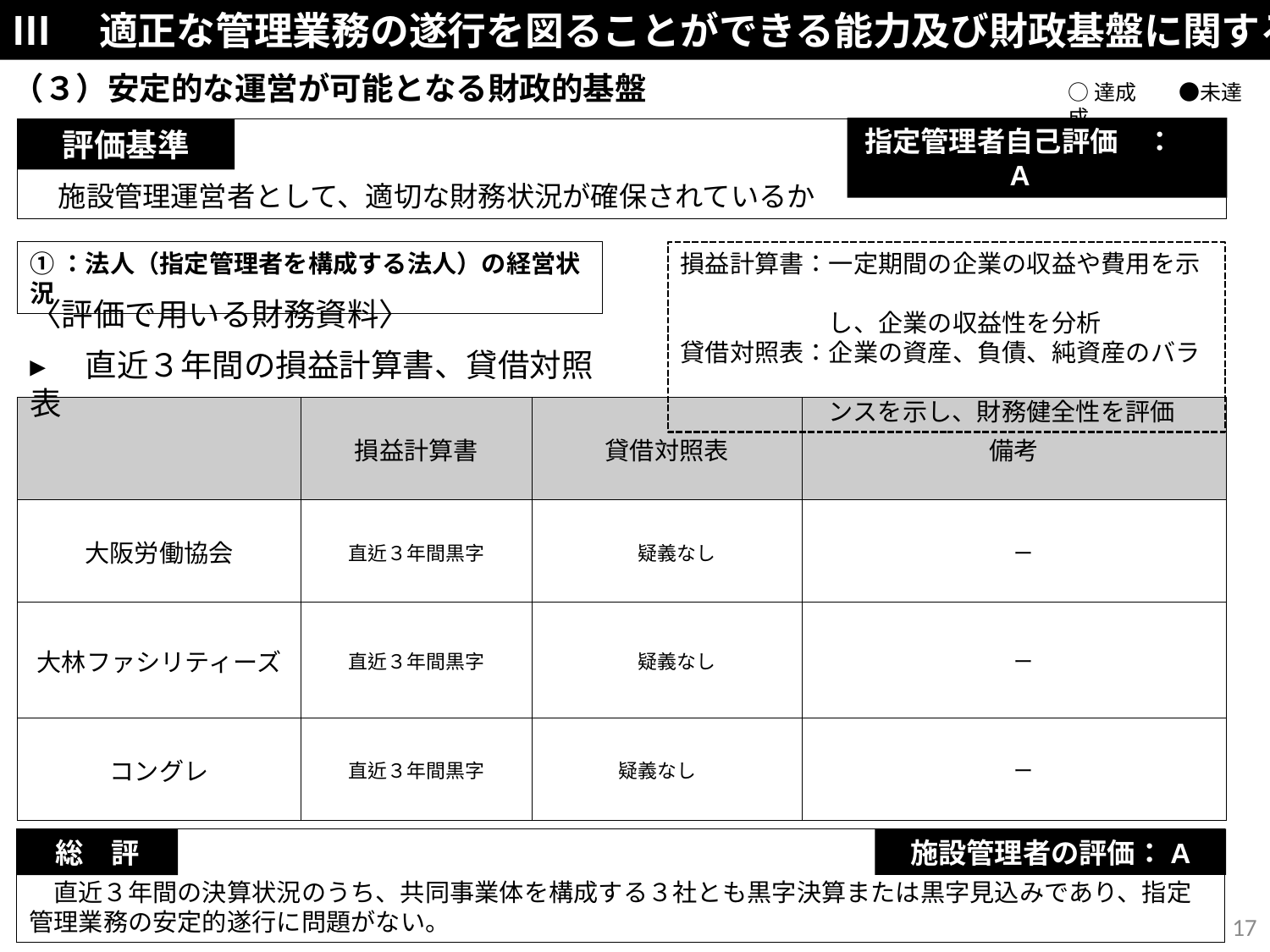

Ⅲ　適正な管理業務の遂行を図ることができる能力及び財政基盤に関する項目
（３）安定的な運営が可能となる財政的基盤
○達成　　●未達成
指定管理者自己評価　：　A

　施設管理運営者として、適切な財務状況が確保されているか
評価基準
①：法人（指定管理者を構成する法人）の経営状況
損益計算書：一定期間の企業の収益や費用を示
　　　　　　し、企業の収益性を分析
貸借対照表：企業の資産、負債、純資産のバラ
　　　　　　ンスを示し、財務健全性を評価
〈評価で用いる財務資料〉

▸　直近３年間の損益計算書、貸借対照表
|  | 損益計算書 | 貸借対照表 | 備考 |
| --- | --- | --- | --- |
| 大阪労働協会 | 直近３年間黒字 | 疑義なし | ー |
| 大林ファシリティーズ | 直近３年間黒字 | 疑義なし | ー |
| コングレ | 直近３年間黒字 | 疑義なし | ー |
　直近３年間の決算状況のうち、共同事業体を構成する３社とも黒字決算または黒字見込みであり、指定管理業務の安定的遂行に問題がない。
施設管理者の評価：A
総　評
17